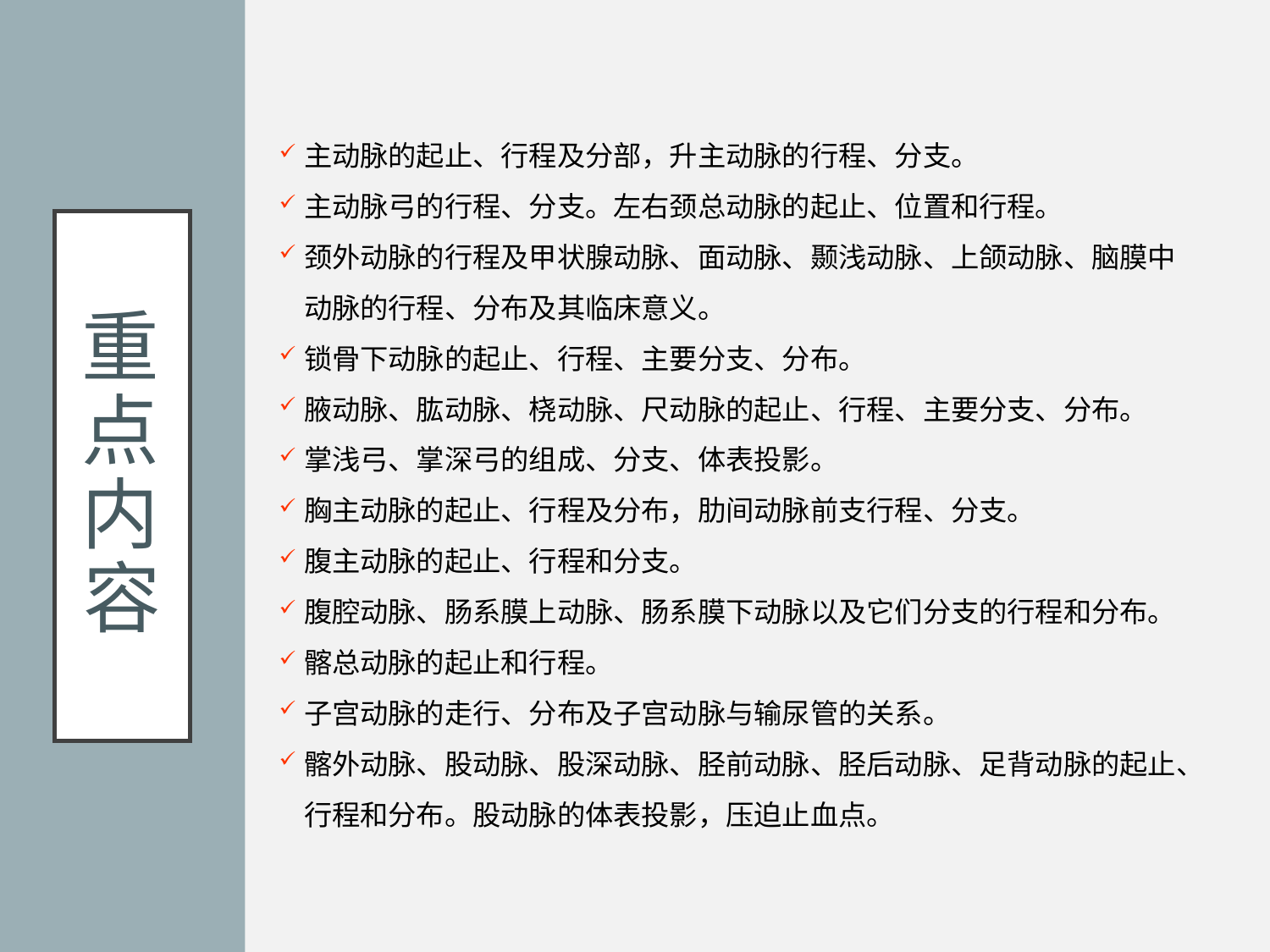

主动脉的起止、行程及分部，升主动脉的行程、分支。
主动脉弓的行程、分支。左右颈总动脉的起止、位置和行程。
颈外动脉的行程及甲状腺动脉、面动脉、颞浅动脉、上颌动脉、脑膜中动脉的行程、分布及其临床意义。
锁骨下动脉的起止、行程、主要分支、分布。
腋动脉、肱动脉、桡动脉、尺动脉的起止、行程、主要分支、分布。
掌浅弓、掌深弓的组成、分支、体表投影。
胸主动脉的起止、行程及分布，肋间动脉前支行程、分支。
腹主动脉的起止、行程和分支。
腹腔动脉、肠系膜上动脉、肠系膜下动脉以及它们分支的行程和分布。
髂总动脉的起止和行程。
子宫动脉的走行、分布及子宫动脉与输尿管的关系。
髂外动脉、股动脉、股深动脉、胫前动脉、胫后动脉、足背动脉的起止、行程和分布。股动脉的体表投影，压迫止血点。
# 重点内容